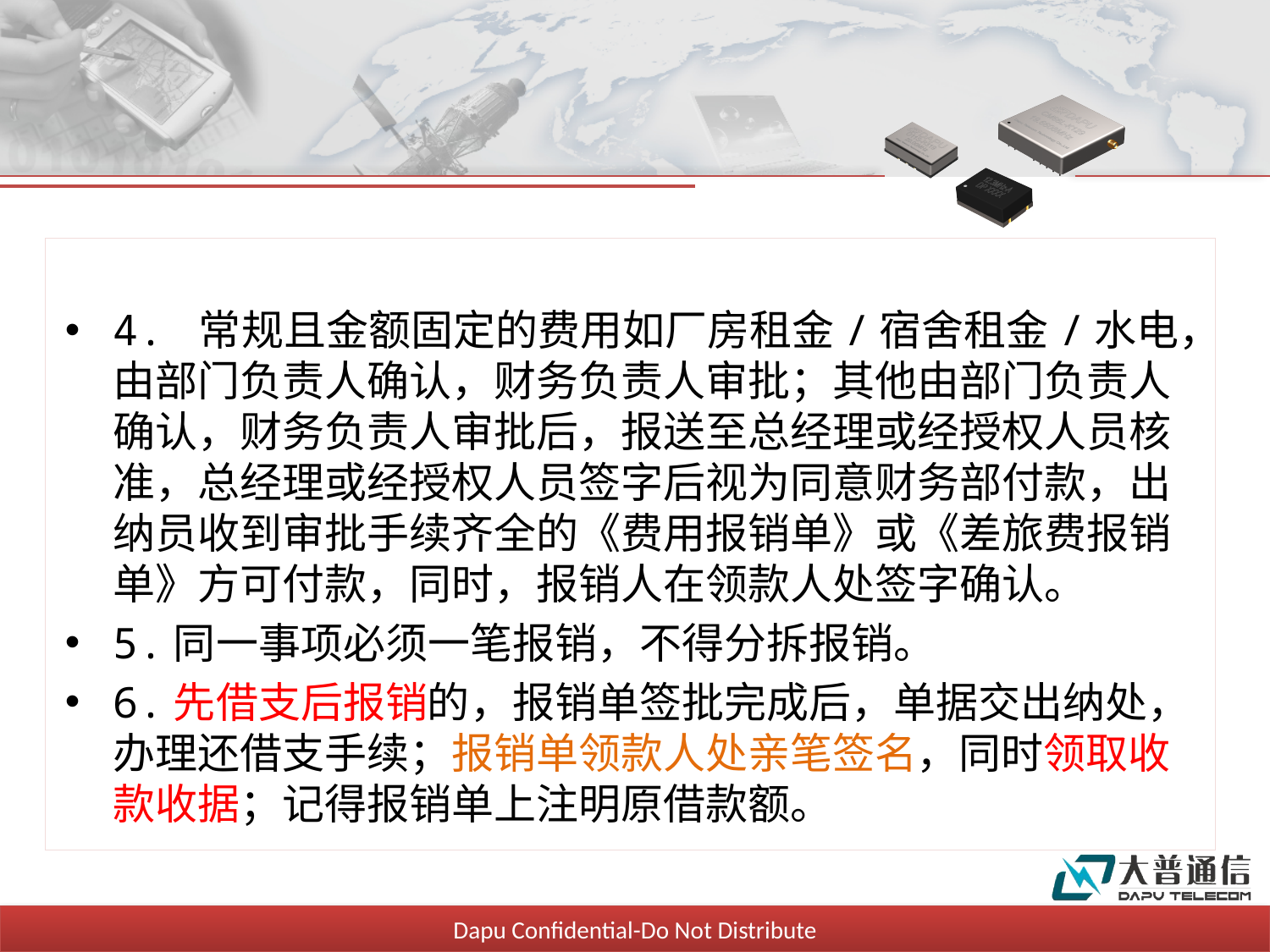

4. 常规且金额固定的费用如厂房租金/宿舍租金/水电，由部门负责人确认，财务负责人审批；其他由部门负责人确认，财务负责人审批后，报送至总经理或经授权人员核准，总经理或经授权人员签字后视为同意财务部付款，出纳员收到审批手续齐全的《费用报销单》或《差旅费报销单》方可付款，同时，报销人在领款人处签字确认。
5.同一事项必须一笔报销，不得分拆报销。
6.先借支后报销的，报销单签批完成后，单据交出纳处，办理还借支手续；报销单领款人处亲笔签名，同时领取收款收据；记得报销单上注明原借款额。